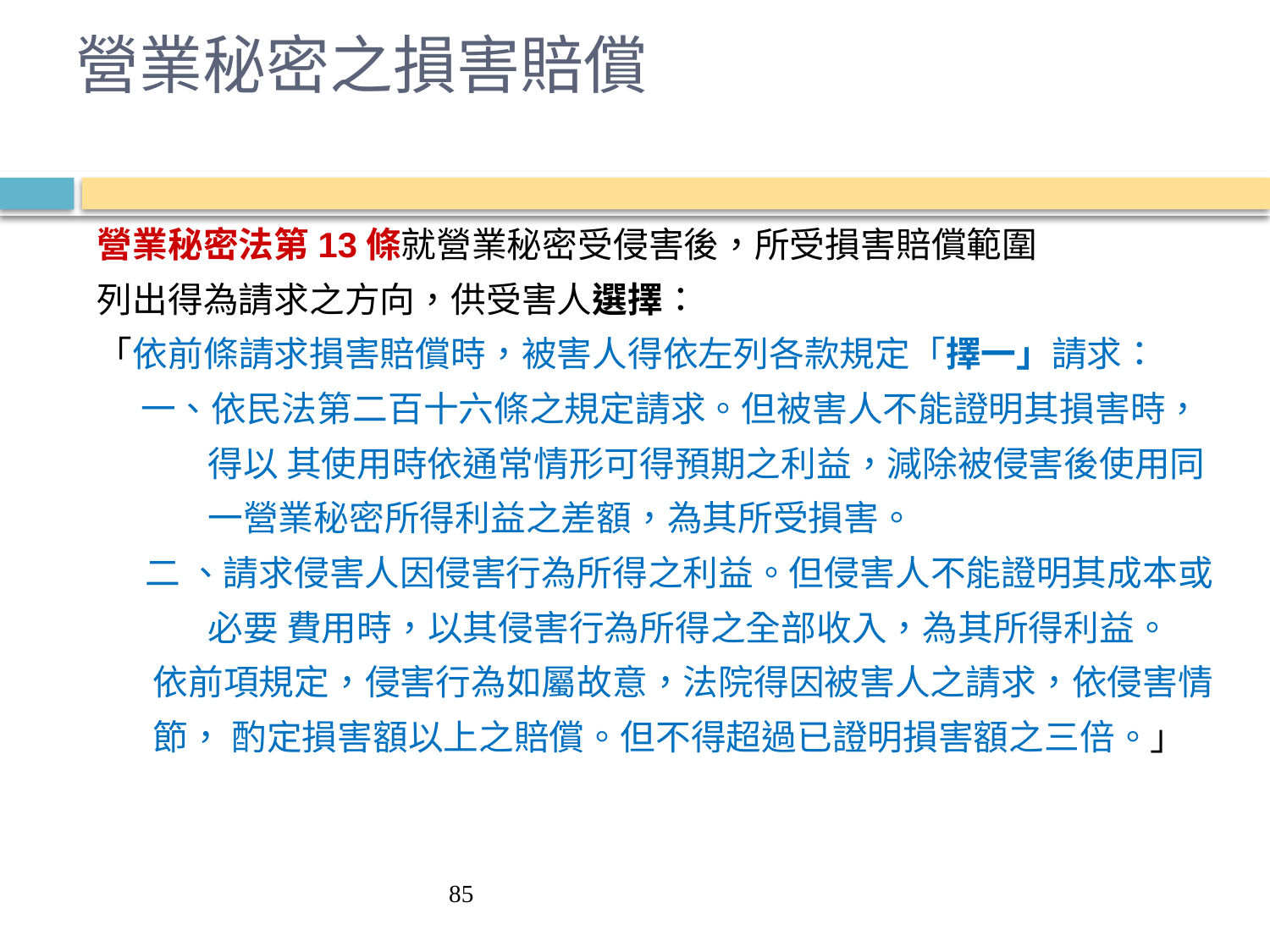

# 營業秘密之損害賠償
營業秘密法第13條就營業秘密受侵害後，所受損害賠償範圍
列出得為請求之方向，供受害人選擇：
「依前條請求損害賠償時，被害人得依左列各款規定「擇一」請求：
　 一、依民法第二百十六條之規定請求。但被害人不能證明其損害時，
             得以 其使用時依通常情形可得預期之利益，減除被侵害後使用同
             一營業秘密所得利益之差額，為其所受損害。
     二 、請求侵害人因侵害行為所得之利益。但侵害人不能證明其成本或
             必要 費用時，以其侵害行為所得之全部收入，為其所得利益。
      依前項規定，侵害行為如屬故意，法院得因被害人之請求，依侵害情
      節， 酌定損害額以上之賠償。但不得超過已證明損害額之三倍。」
85